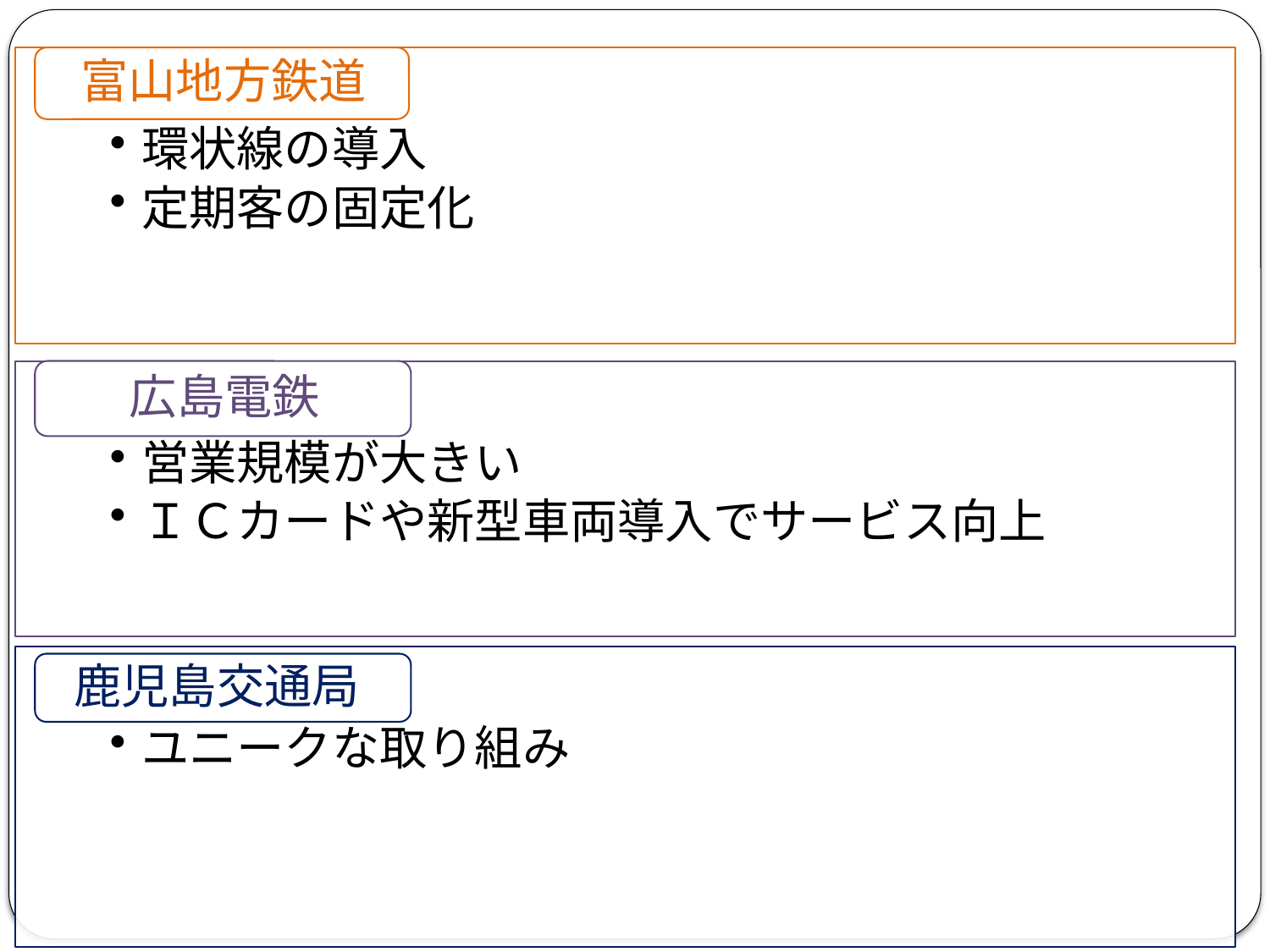

環状線の導入
定期客の固定化

富山地方鉄道
営業規模が大きい
ＩＣカードや新型車両導入でサービス向上
広島電鉄
ユニークな取り組み
鹿児島交通局